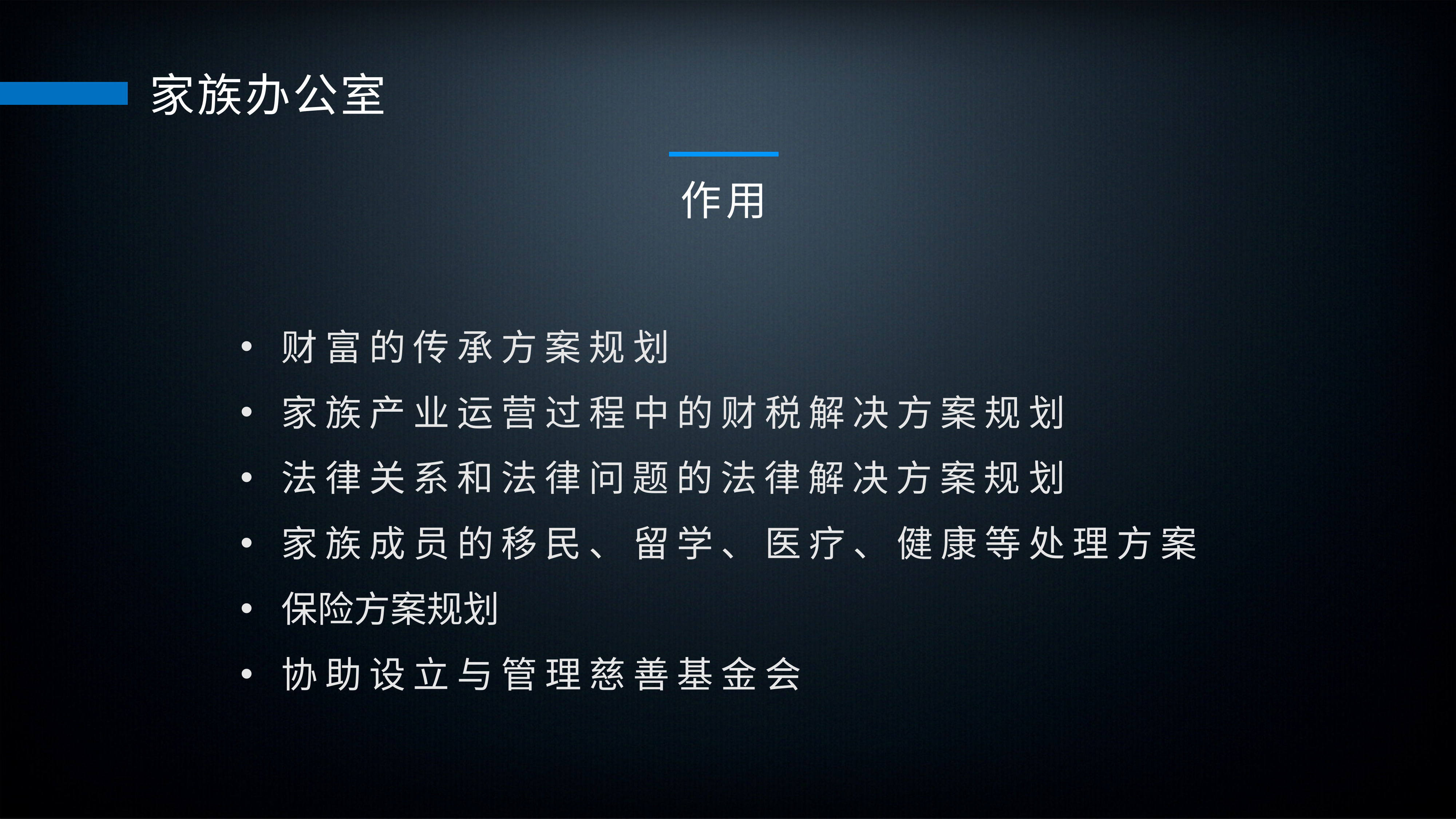

家族办公室

作用
财富的传承方案规划
家族产业运营过程中的财税解决方案规划
法律关系和法律问题的法律解决方案规划
家族成员的移民、留学、医疗、健康等处理方案
保险方案规划
协助设立与管理慈善基金会